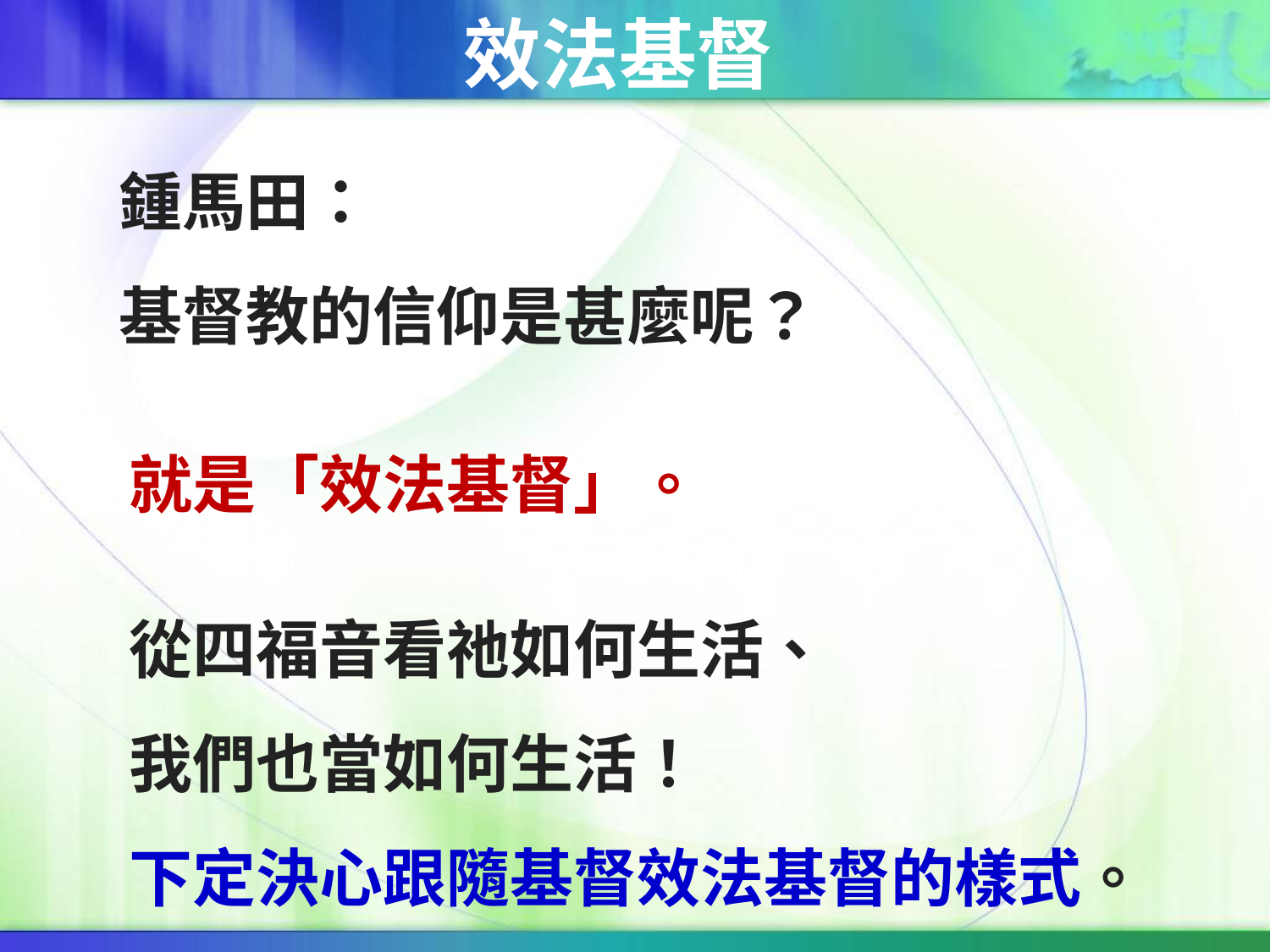

效法基督
鍾馬田：
基督教的信仰是甚麼呢？
就是「效法基督」。

從四福音看祂如何生活、
我們也當如何生活！
下定決心跟隨基督效法基督的樣式。